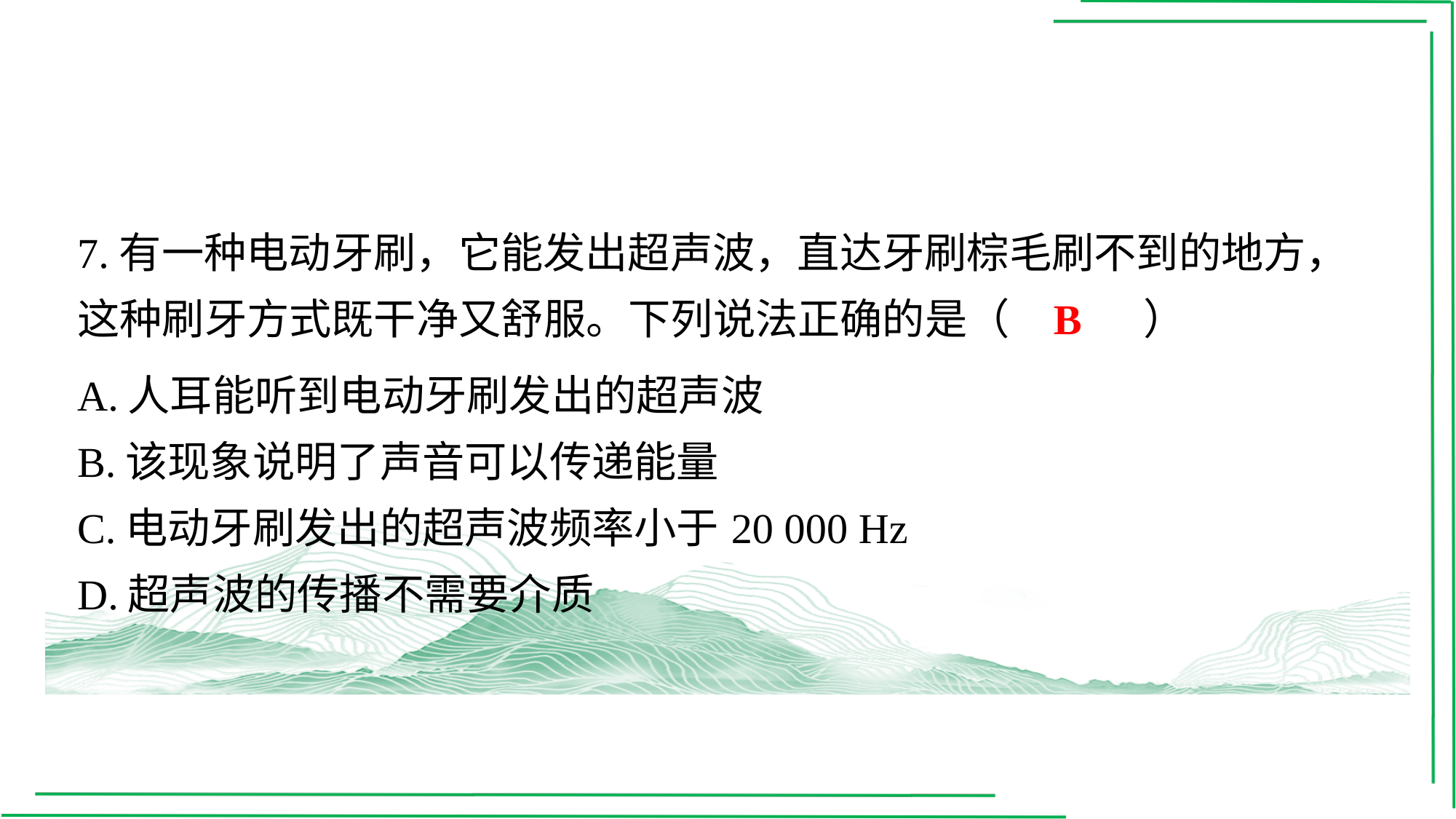

7.有一种电动牙刷，它能发出超声波，直达牙刷棕毛刷不到的地方，这种刷牙方式既干净又舒服。下列说法正确的是（　B　）
B
| A.人耳能听到电动牙刷发出的超声波 |
| --- |
| B.该现象说明了声音可以传递能量 |
| C.电动牙刷发出的超声波频率小于20 000 Hz |
| D.超声波的传播不需要介质 |